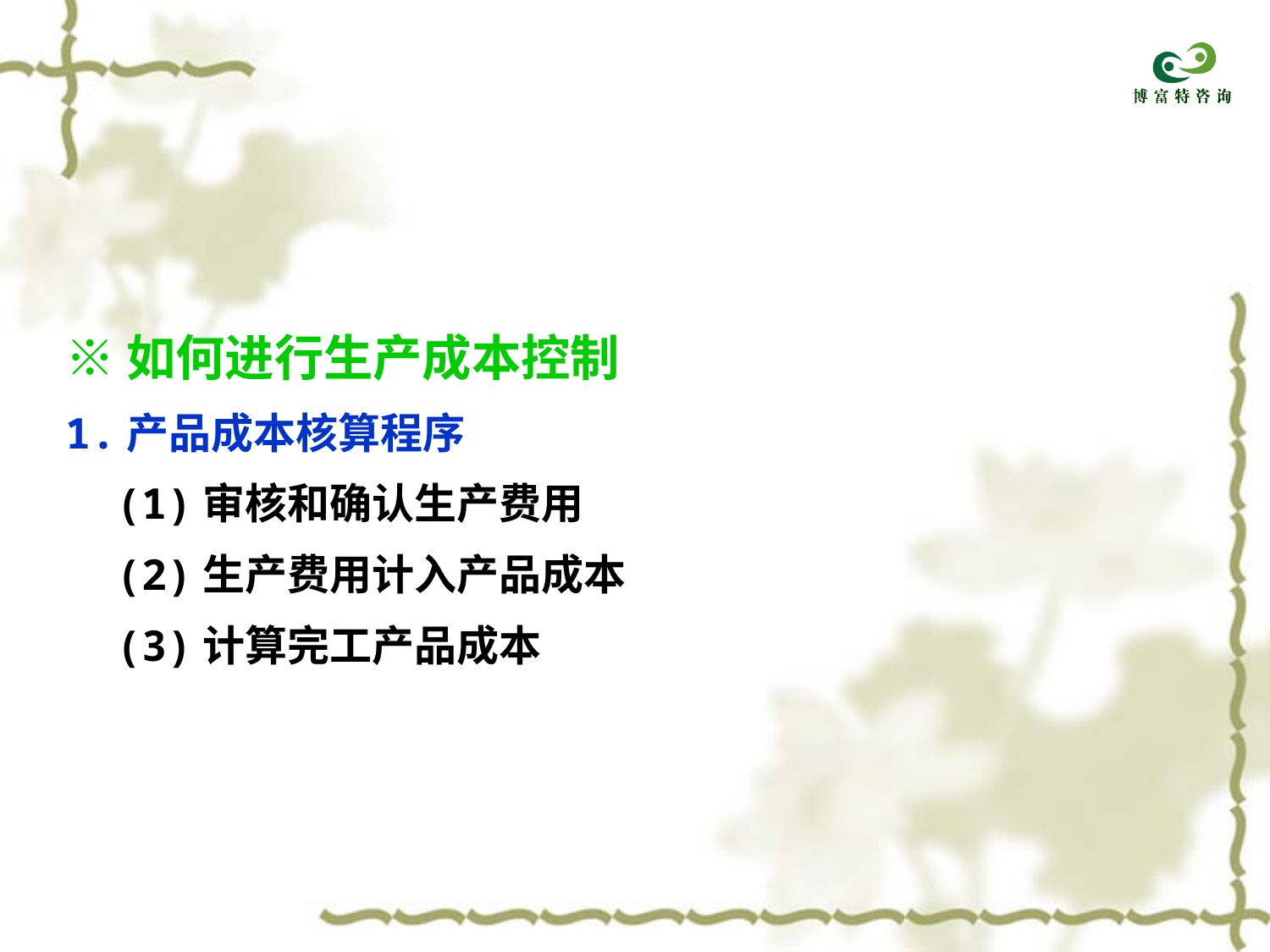

※如何进行生产成本控制
1.产品成本核算程序
  (1)审核和确认生产费用
  (2)生产费用计入产品成本
  (3)计算完工产品成本